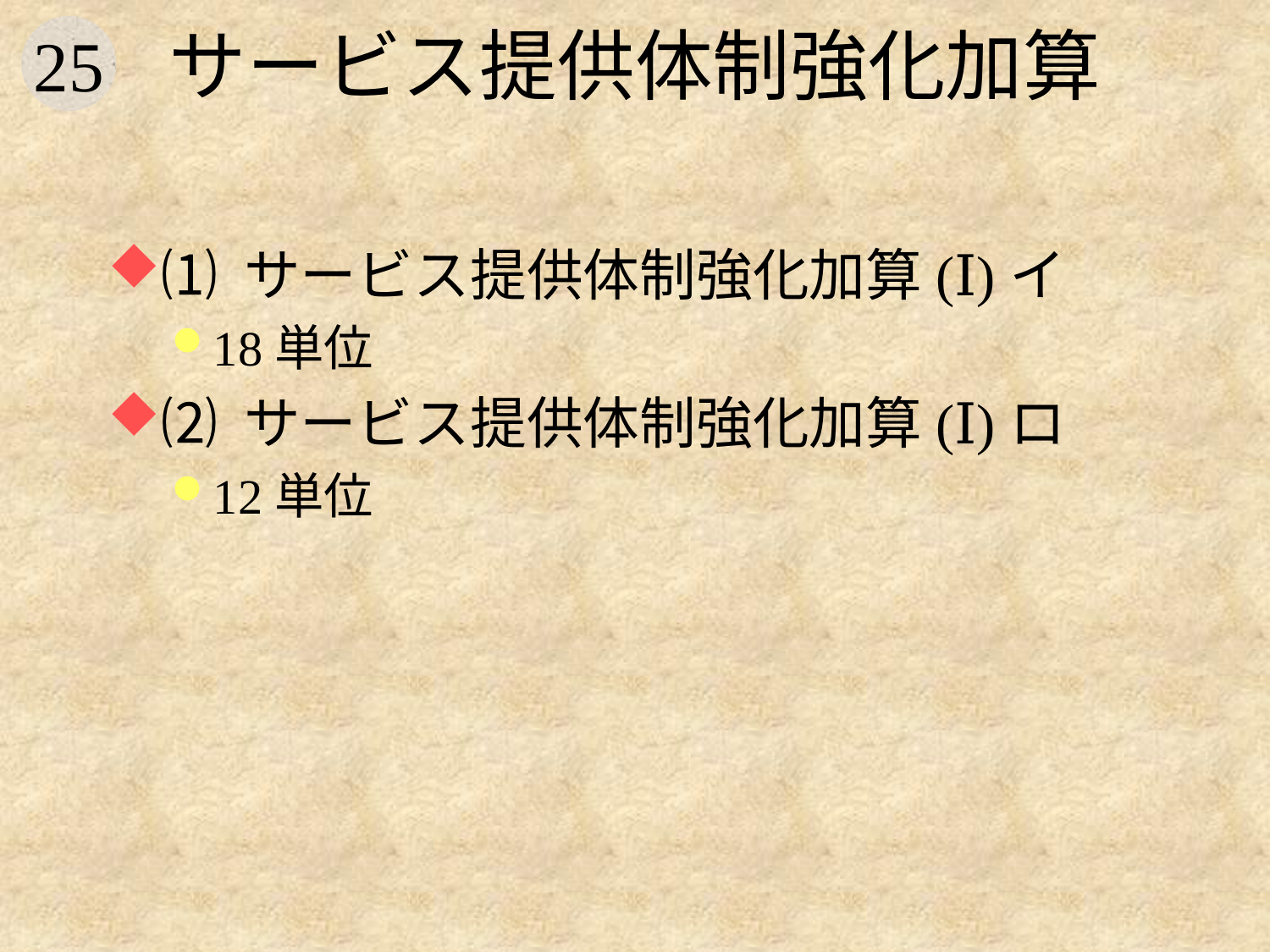

# サービス提供体制強化加算
⑴ サービス提供体制強化加算(Ⅰ)イ
18単位
⑵ サービス提供体制強化加算(Ⅰ)ロ
12単位